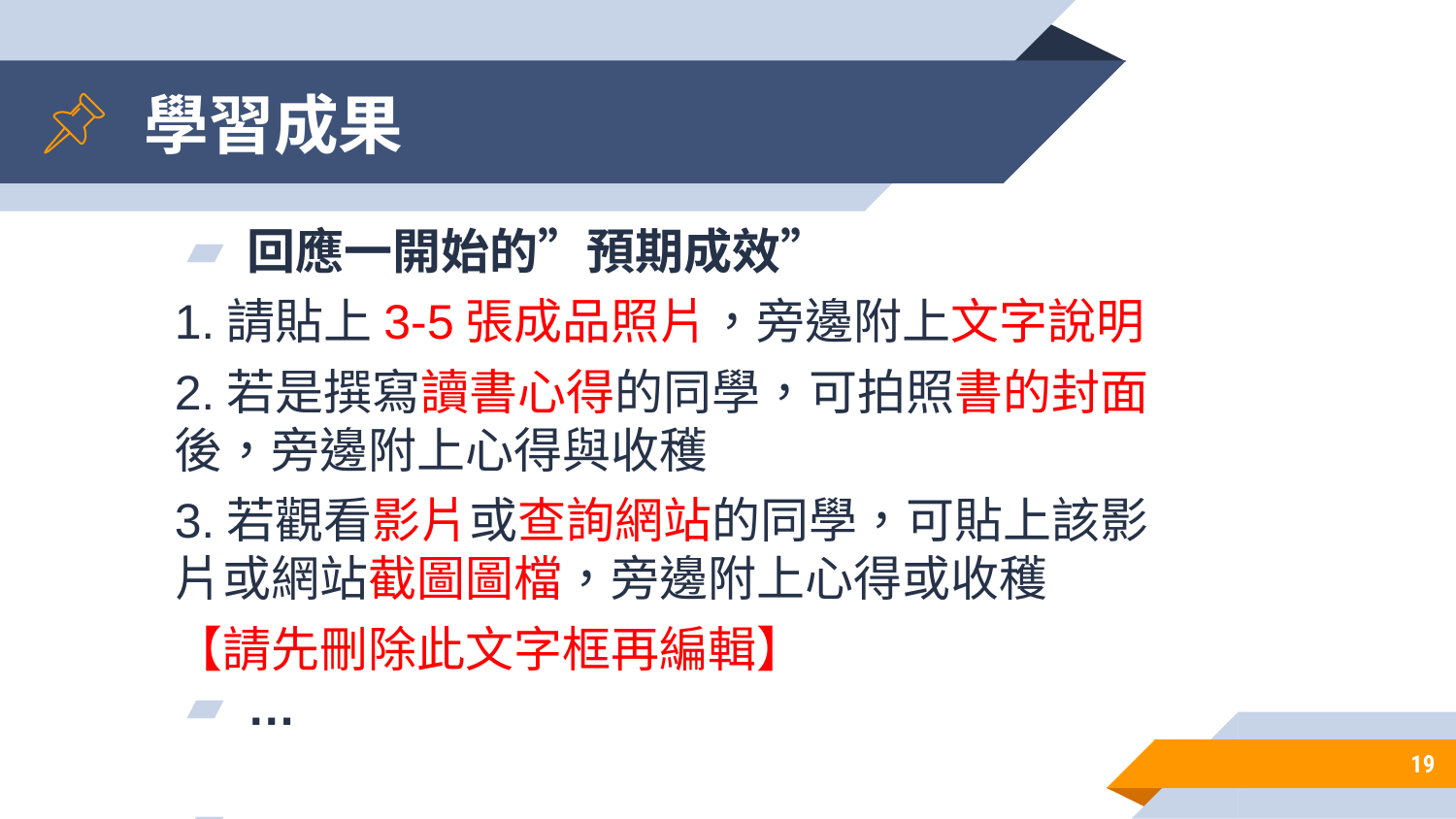

# 學習成果

回應一開始的”預期成效”
1.請貼上3-5張成品照片，旁邊附上文字說明
2.若是撰寫讀書心得的同學，可拍照書的封面後，旁邊附上心得與收穫
3.若觀看影片或查詢網站的同學，可貼上該影片或網站截圖圖檔，旁邊附上心得或收穫
【請先刪除此文字框再編輯】
…

…
19